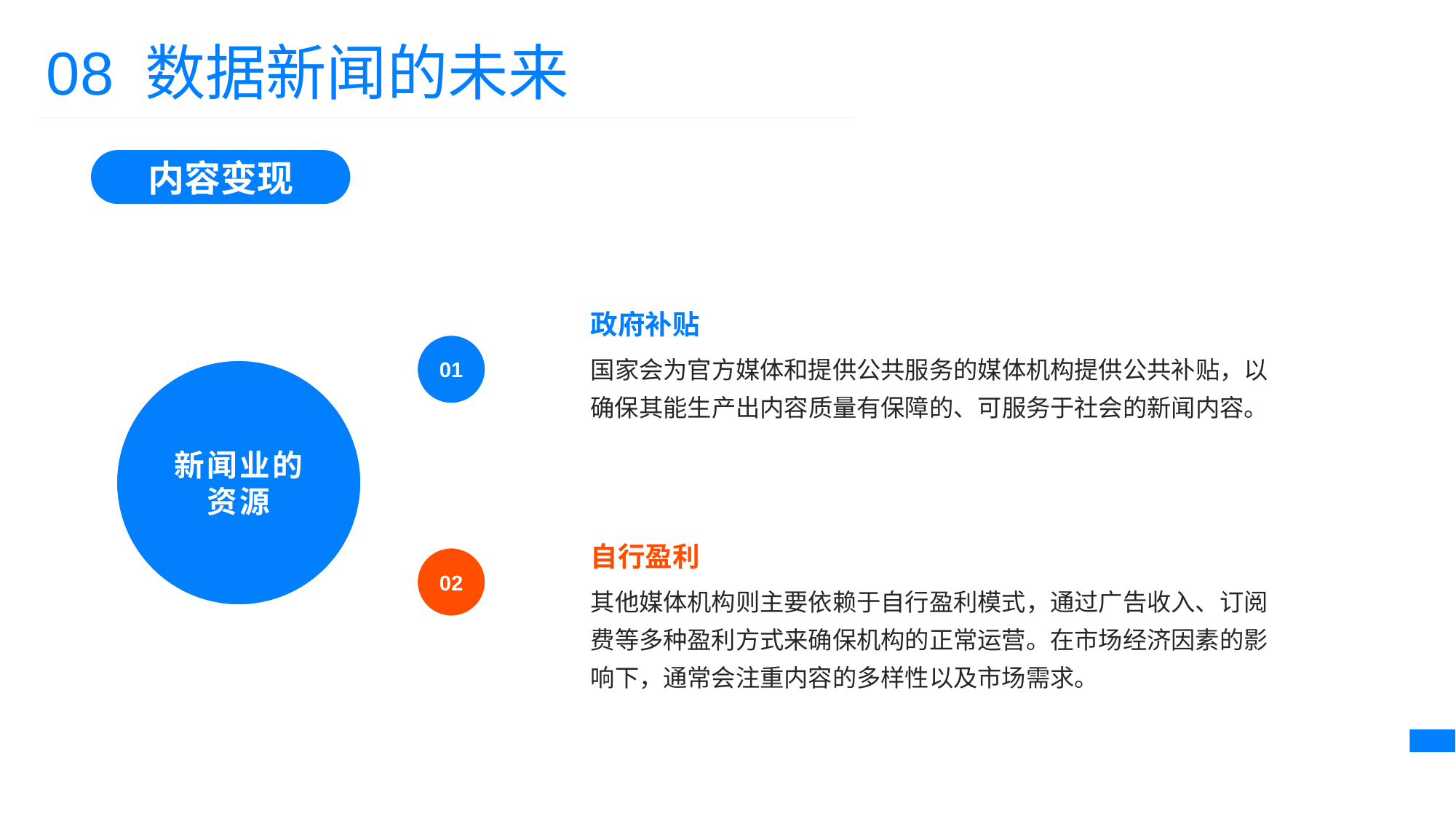

08 数据新闻的未来
内容变现

政府补贴
01
国家会为官方媒体和提供公共服务的媒体机构提供公共补贴，以确保其能生产出内容质量有保障的、可服务于社会的新闻内容。
新闻业的
资源
自行盈利
02
其他媒体机构则主要依赖于自行盈利模式，通过广告收入、订阅费等多种盈利方式来确保机构的正常运营。在市场经济因素的影响下，通常会注重内容的多样性以及市场需求。